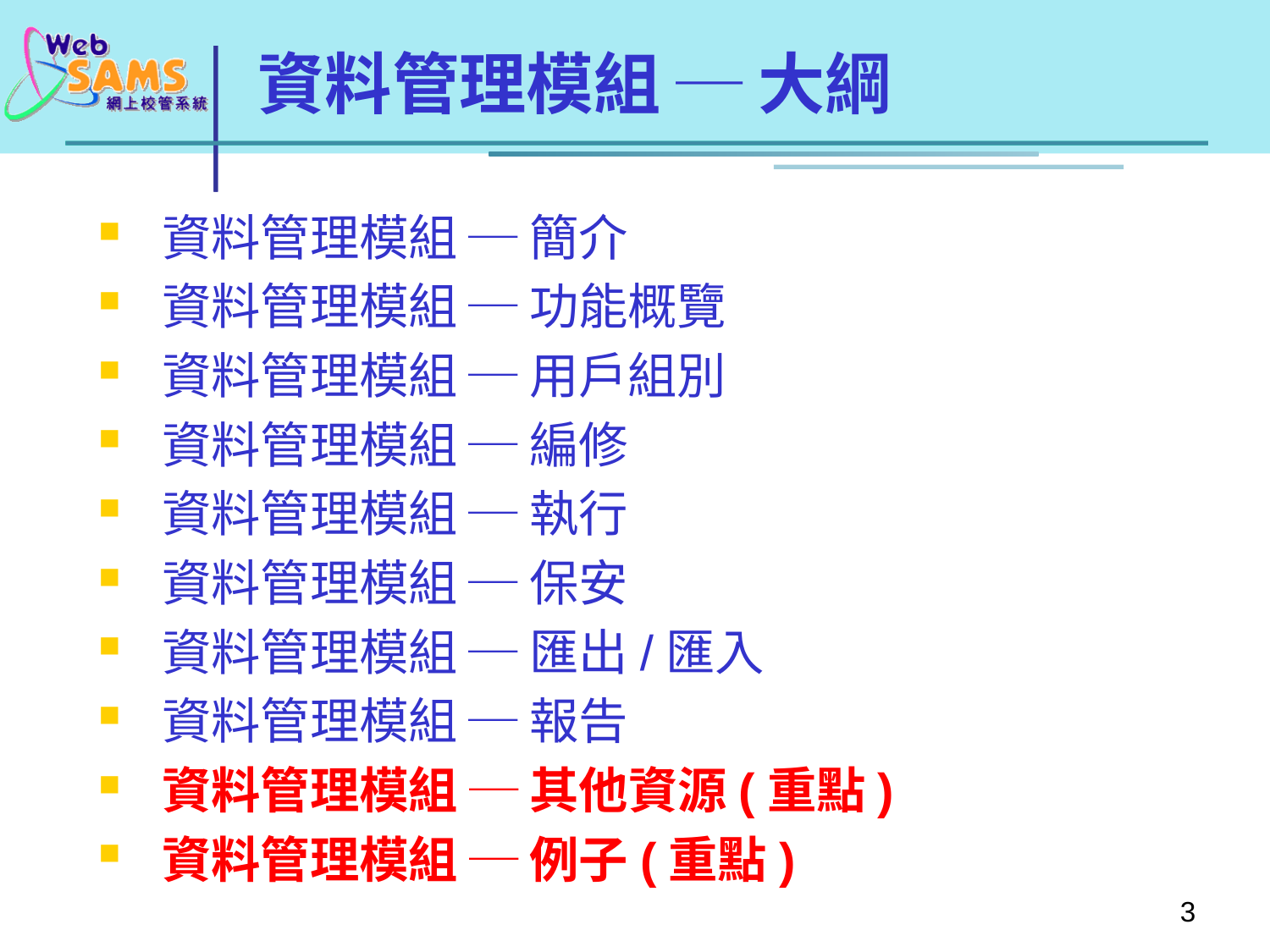

# 資料管理模組 ─ 大綱
資料管理模組 ─ 簡介
資料管理模組 ─ 功能概覽
資料管理模組 ─ 用戶組別
資料管理模組 ─ 編修
資料管理模組 ─ 執行
資料管理模組 ─ 保安
資料管理模組 ─ 匯出/匯入
資料管理模組 ─ 報告
資料管理模組 ─ 其他資源(重點)
資料管理模組 ─ 例子(重點)
3